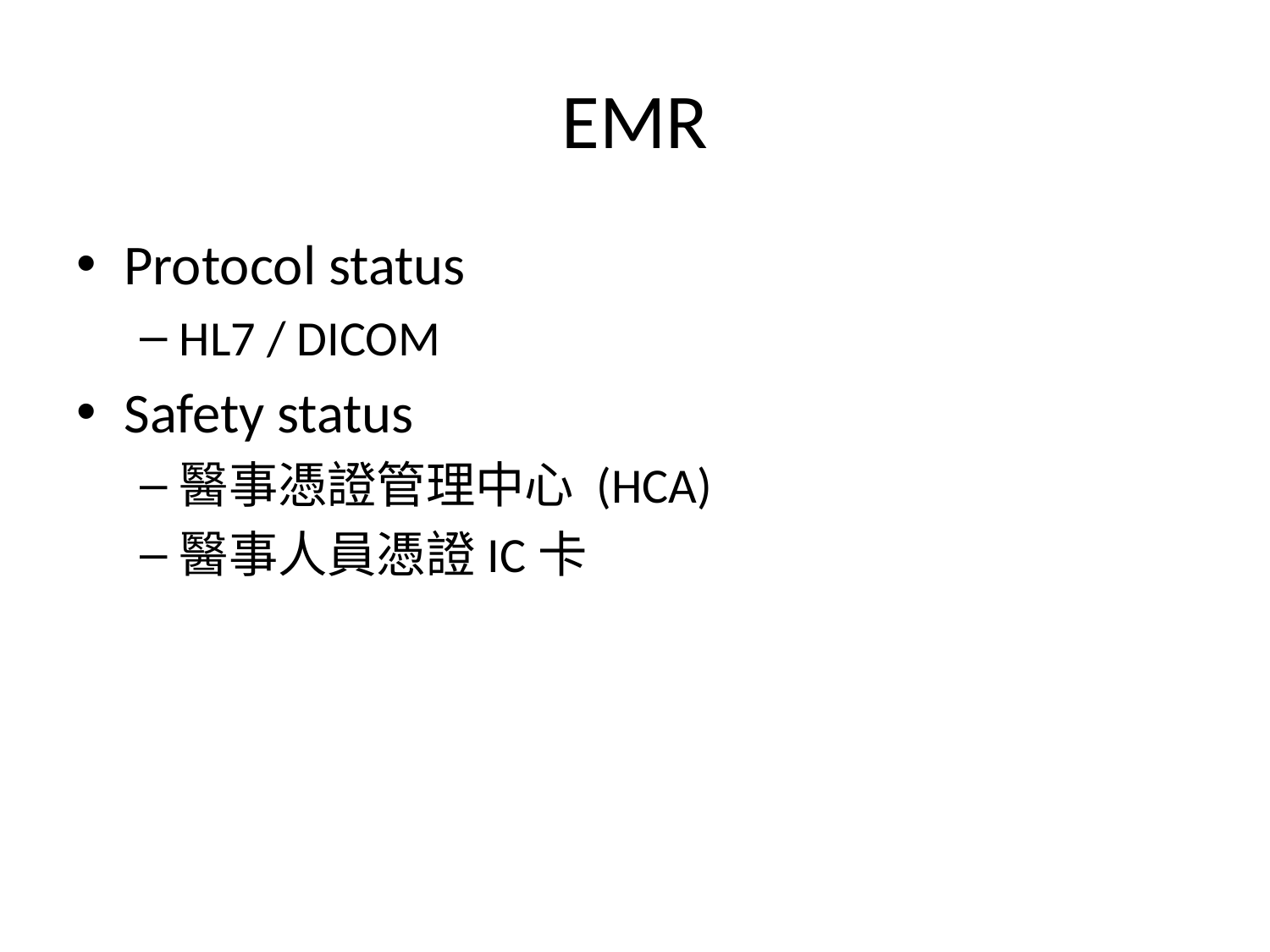

# EMR
Protocol status
HL7 / DICOM
Safety status
醫事憑證管理中心 (HCA)
醫事人員憑證IC卡